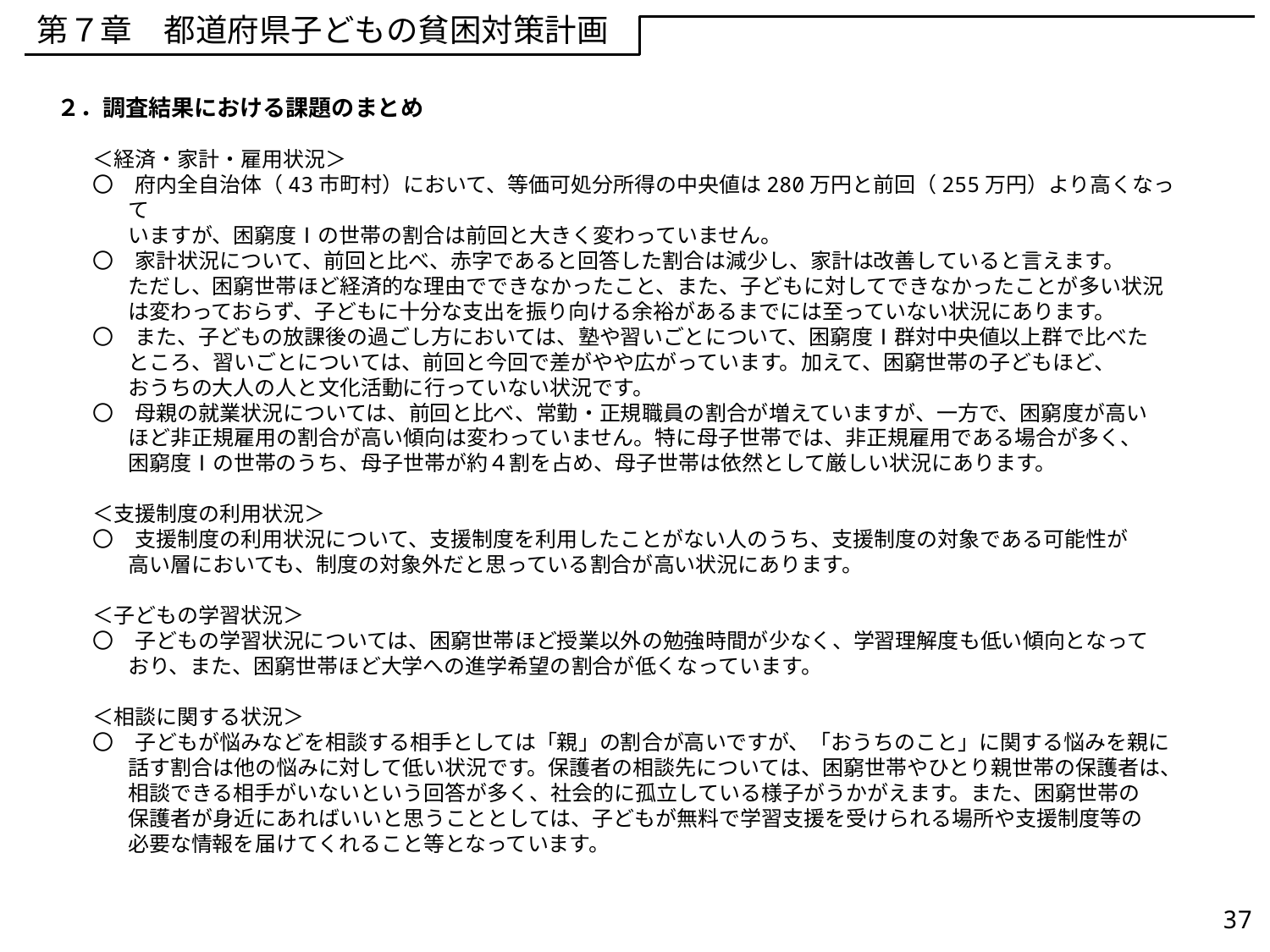

第７章　都道府県子どもの貧困対策計画
２．調査結果における課題のまとめ

＜経済・家計・雇用状況＞
〇　府内全自治体（43市町村）において、等価可処分所得の中央値は280万円と前回（255万円）より高くなって
いますが、困窮度Ⅰの世帯の割合は前回と大きく変わっていません。
〇　家計状況について、前回と比べ、赤字であると回答した割合は減少し、家計は改善していると言えます。
ただし、困窮世帯ほど経済的な理由でできなかったこと、また、子どもに対してできなかったことが多い状況は変わっておらず、子どもに十分な支出を振り向ける余裕があるまでには至っていない状況にあります。
〇　また、子どもの放課後の過ごし方においては、塾や習いごとについて、困窮度Ⅰ群対中央値以上群で比べた
ところ、習いごとについては、前回と今回で差がやや広がっています。加えて、困窮世帯の子どもほど、
おうちの大人の人と文化活動に行っていない状況です。
〇　母親の就業状況については、前回と比べ、常勤・正規職員の割合が増えていますが、一方で、困窮度が高い
ほど非正規雇用の割合が高い傾向は変わっていません。特に母子世帯では、非正規雇用である場合が多く、
困窮度Ⅰの世帯のうち、母子世帯が約４割を占め、母子世帯は依然として厳しい状況にあります。

＜支援制度の利用状況＞
〇　支援制度の利用状況について、支援制度を利用したことがない人のうち、支援制度の対象である可能性が
高い層においても、制度の対象外だと思っている割合が高い状況にあります。
＜子どもの学習状況＞
〇　子どもの学習状況については、困窮世帯ほど授業以外の勉強時間が少なく、学習理解度も低い傾向となって
おり、また、困窮世帯ほど大学への進学希望の割合が低くなっています。
＜相談に関する状況＞
〇　子どもが悩みなどを相談する相手としては「親」の割合が高いですが、「おうちのこと」に関する悩みを親に
話す割合は他の悩みに対して低い状況です。保護者の相談先については、困窮世帯やひとり親世帯の保護者は、相談できる相手がいないという回答が多く、社会的に孤立している様子がうかがえます。また、困窮世帯の
保護者が身近にあればいいと思うこととしては、子どもが無料で学習支援を受けられる場所や支援制度等の
必要な情報を届けてくれること等となっています。
37